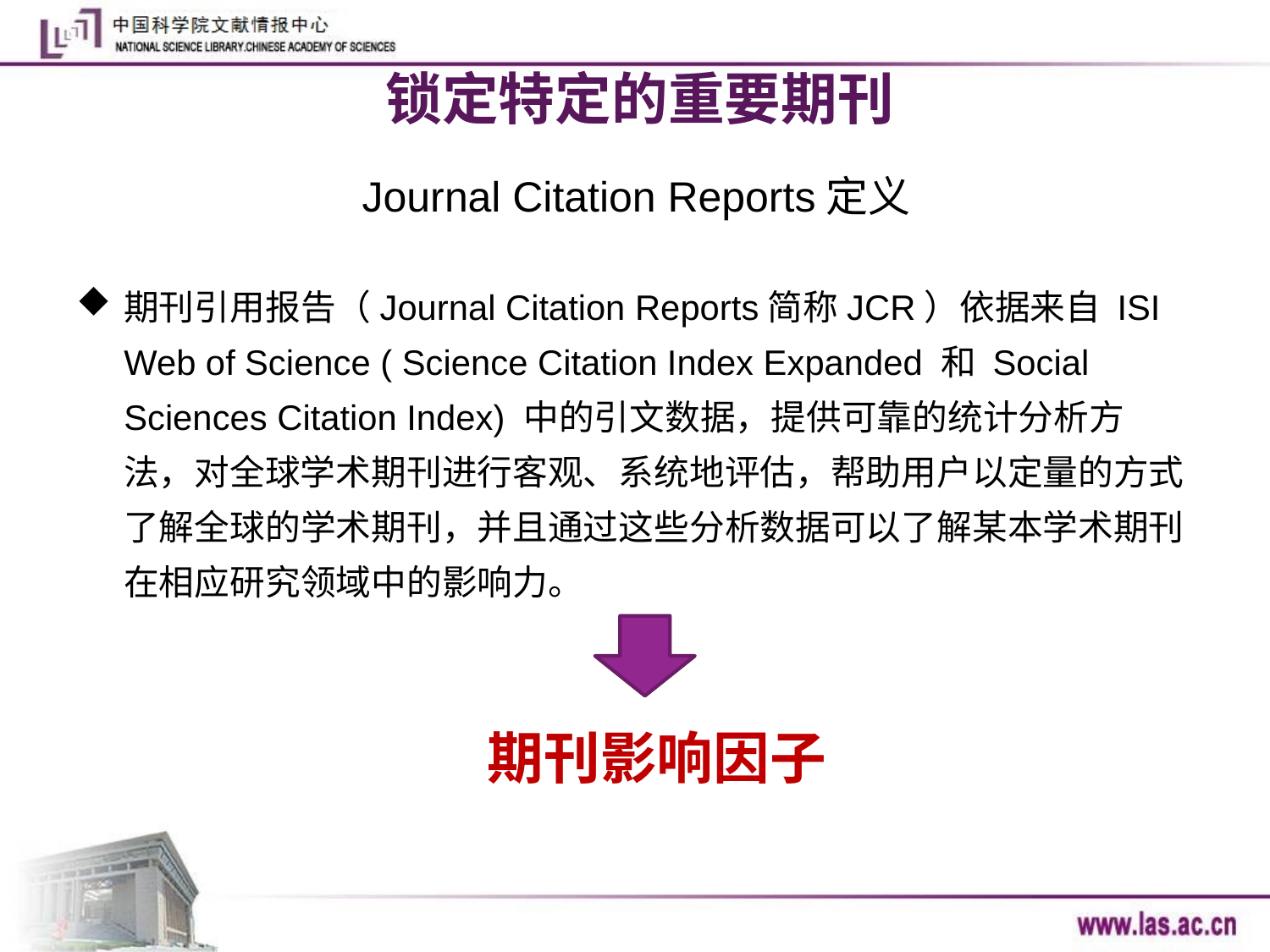

锁定特定的重要期刊
六、 Journal Citation Reports(JCR)
# Journal Citation Reports定义
期刊引用报告（Journal Citation Reports简称JCR）依据来自 ISI Web of Science ( Science Citation Index Expanded 和 Social Sciences Citation Index) 中的引文数据，提供可靠的统计分析方法，对全球学术期刊进行客观、系统地评估，帮助用户以定量的方式了解全球的学术期刊，并且通过这些分析数据可以了解某本学术期刊在相应研究领域中的影响力。

期刊影响因子